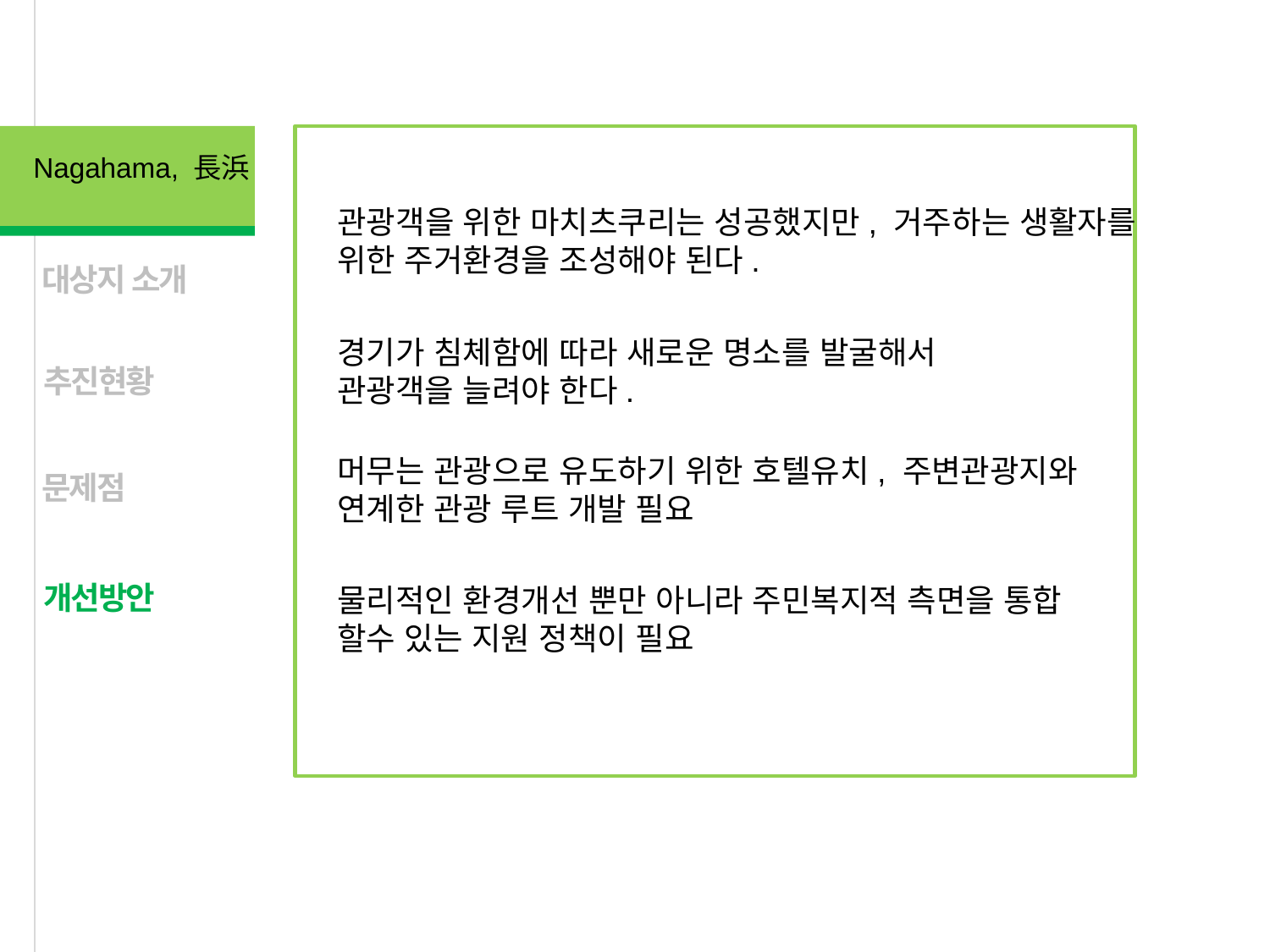

Nagahama, 長浜
관광객을 위한 마치츠쿠리는 성공했지만, 거주하는 생활자를 위한 주거환경을 조성해야 된다.

대상지 소개
경기가 침체함에 따라 새로운 명소를 발굴해서
관광객을 늘려야 한다.
추진현황
머무는 관광으로 유도하기 위한 호텔유치, 주변관광지와 연계한 관광 루트 개발 필요
문제점
개선방안
물리적인 환경개선 뿐만 아니라 주민복지적 측면을 통합 할수 있는 지원 정책이 필요